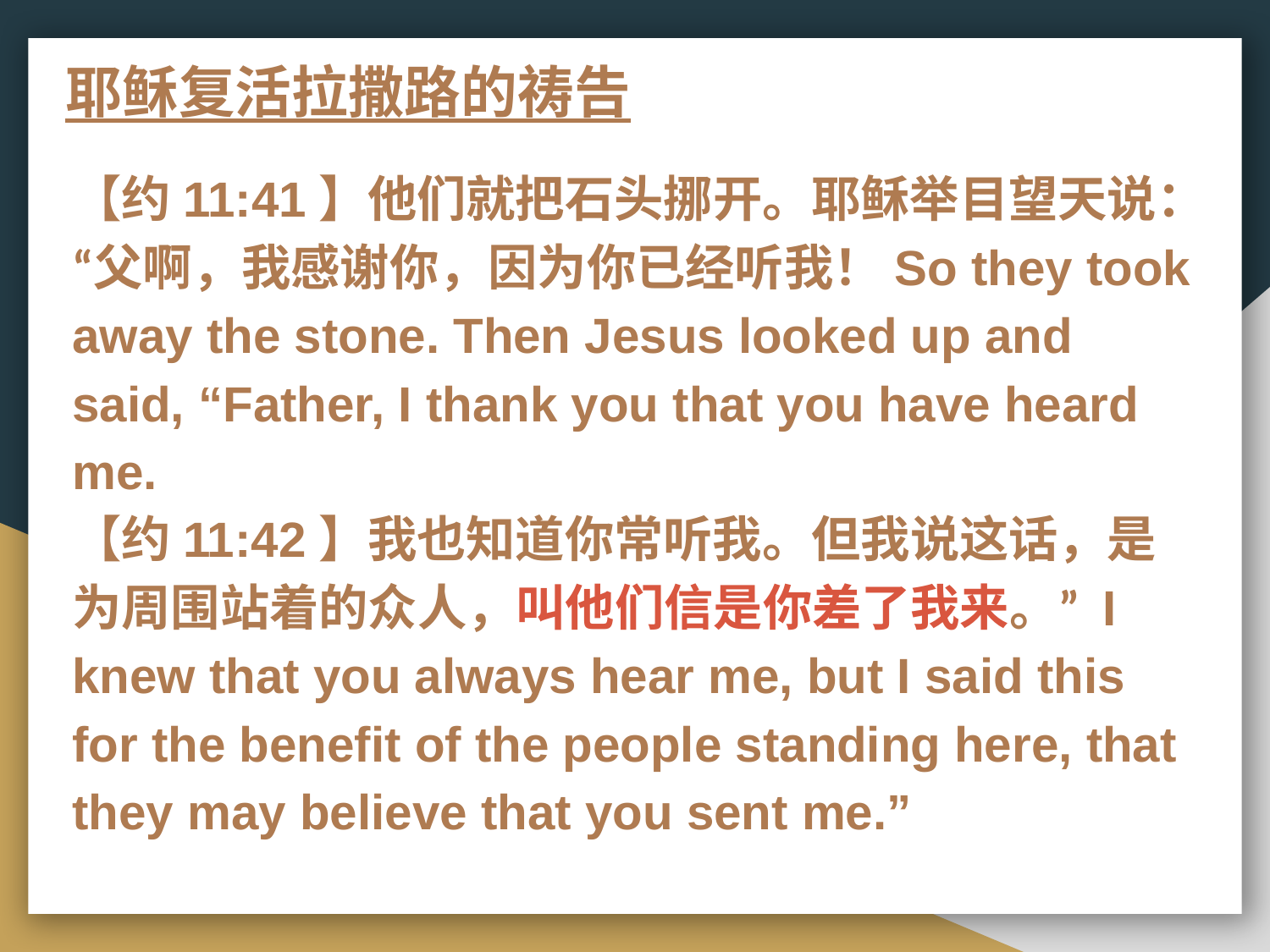

# 耶稣复活拉撒路的祷告
【约11:41】他们就把石头挪开。耶稣举目望天说：“父啊，我感谢你，因为你已经听我！So they took away the stone. Then Jesus looked up and said, “Father, I thank you that you have heard me.
【约11:42】我也知道你常听我。但我说这话，是为周围站着的众人，叫他们信是你差了我来。” I knew that you always hear me, but I said this for the benefit of the people standing here, that they may believe that you sent me.”